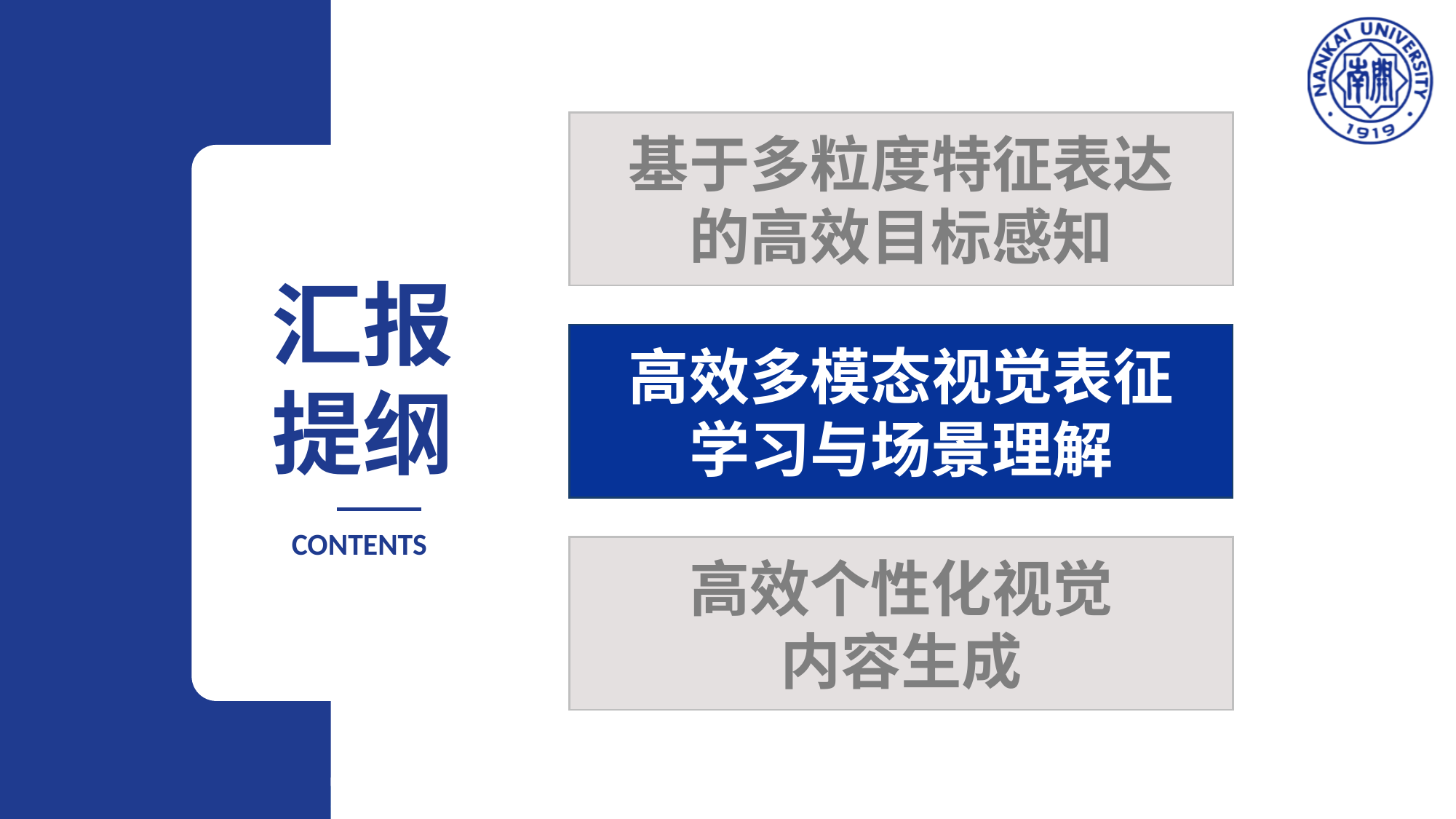

基于多粒度特征表达的高效目标感知
高效多模态视觉表征学习与场景理解
高效个性化视觉
内容生成